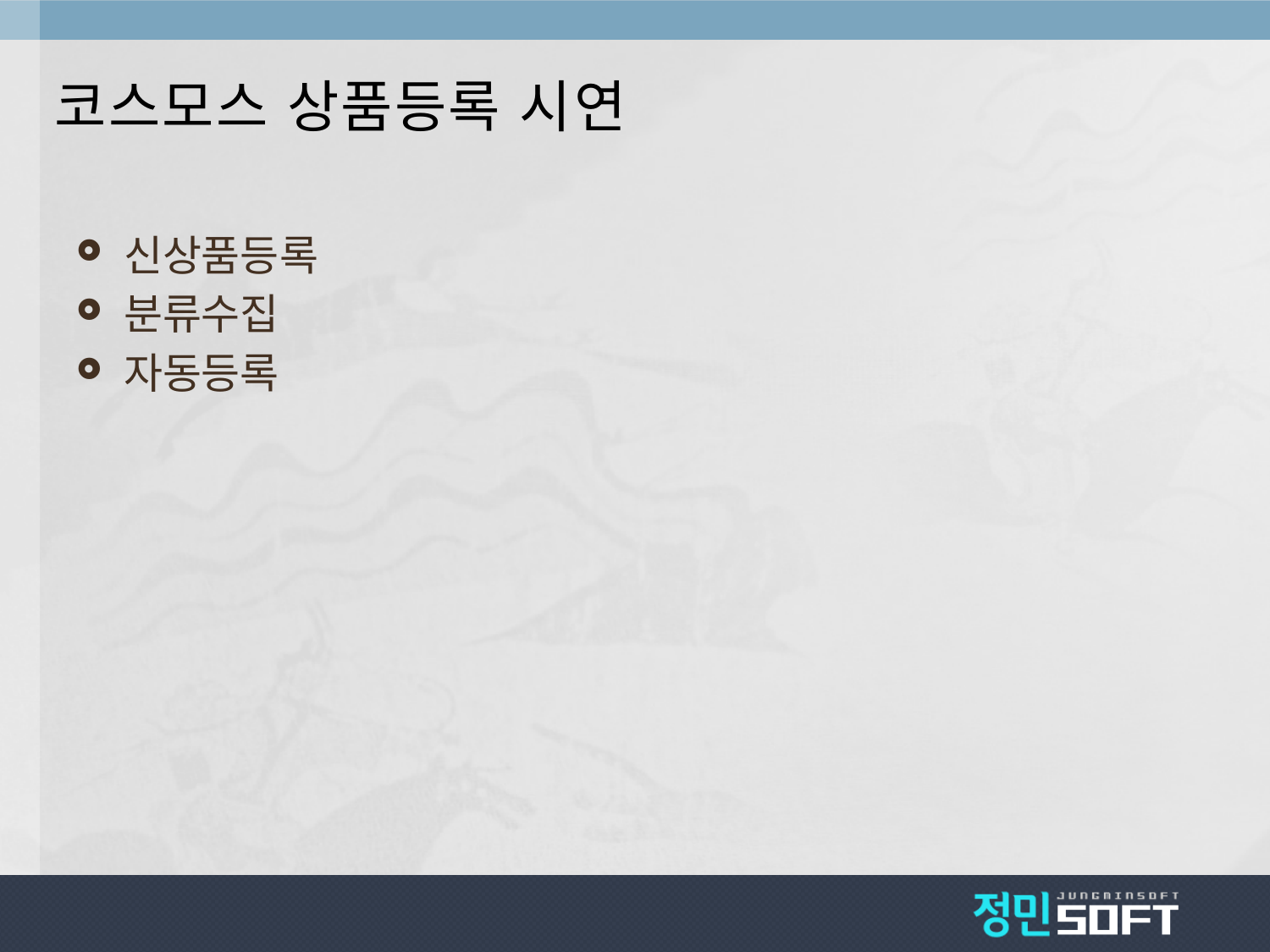

# 코스모스 상품등록 시연
신상품등록
분류수집
자동등록